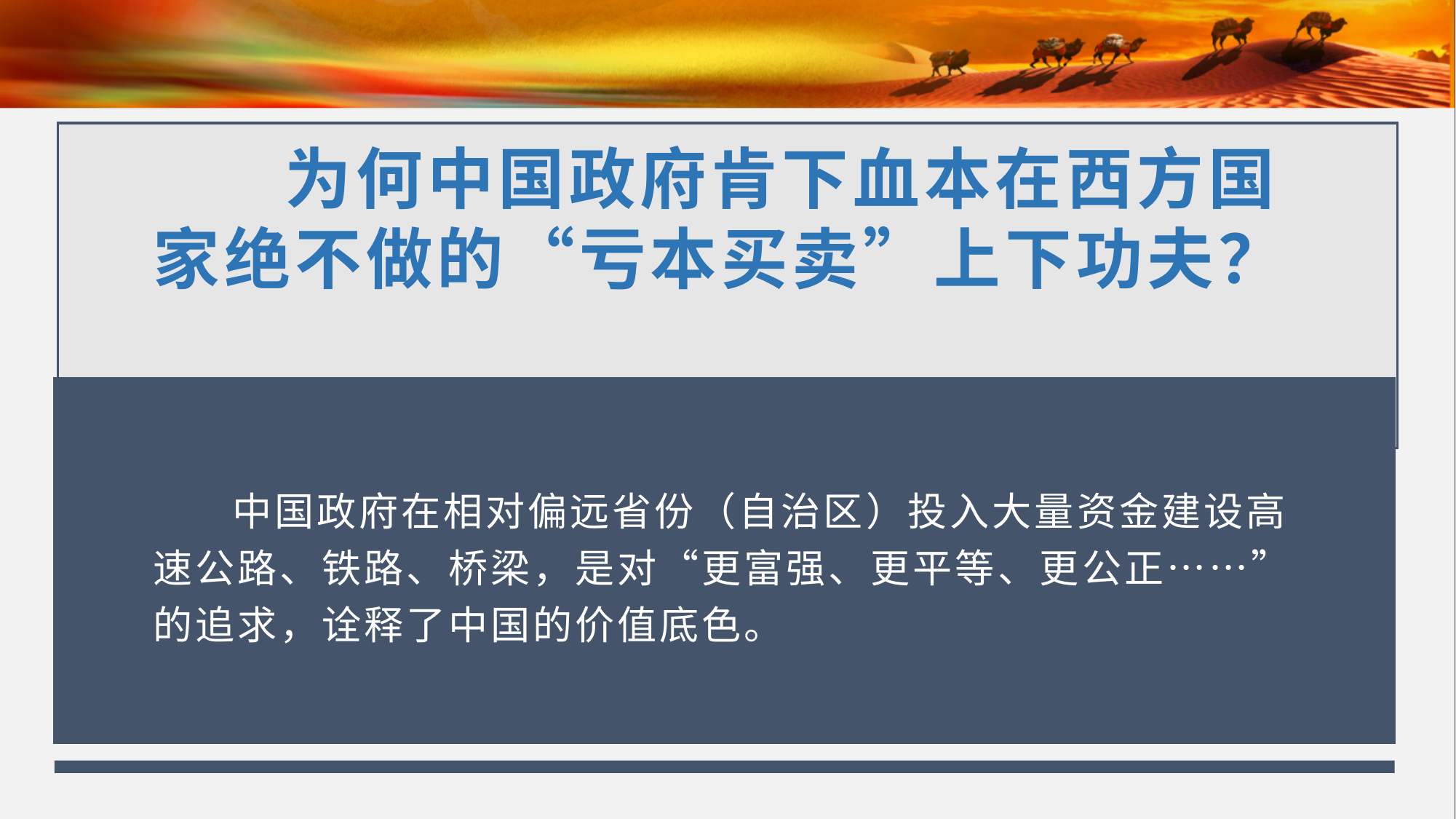

为何中国政府肯下血本在西方国家绝不做的“亏本买卖”上下功夫？

      中国政府在相对偏远省份（自治区）投入大量资金建设高速公路、铁路、桥梁，是对“更富强、更平等、更公正……”的追求，诠释了中国的价值底色。